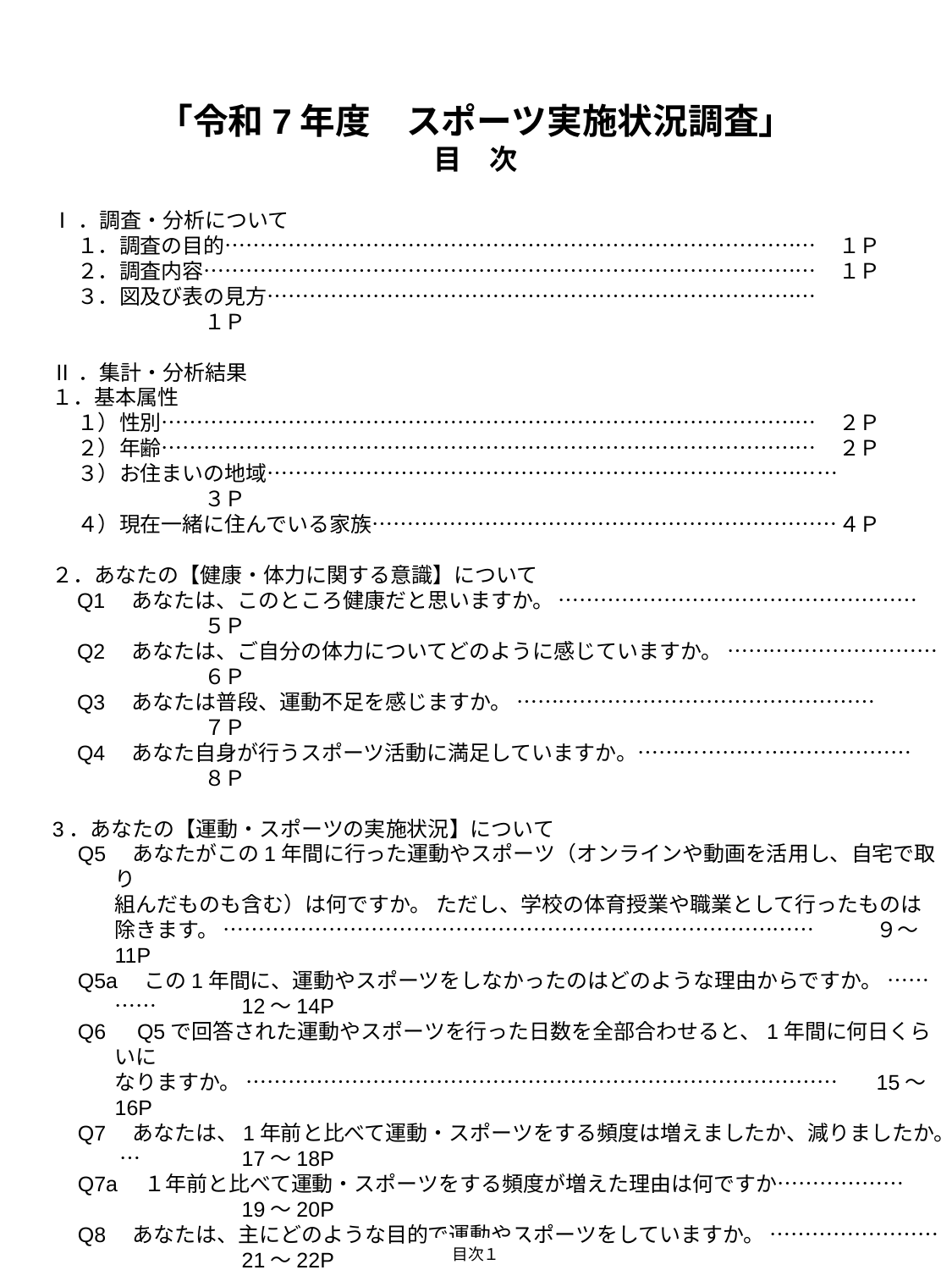

「令和7年度　スポーツ実施状況調査」
目　次
Ⅰ．調査・分析について
１．調査の目的…………………………………………………………………………	１Ｐ
２．調査内容……………………………………………………………………………	１Ｐ
３．図及び表の見方……………………………………………………………………		１Ｐ

Ⅱ．集計・分析結果
１．基本属性
１）性別…………………………………………………………………………………	２Ｐ
２）年齢…………………………………………………………………………………	２Ｐ
３）お住まいの地域………………………………………………………………………	３Ｐ
４）現在一緒に住んでいる家族…………………………………………………………	４Ｐ

２．あなたの【健康・体力に関する意識】について
Q1　あなたは、このところ健康だと思いますか。 ……………………………………………	５Ｐ
Q2　あなたは、ご自分の体力についてどのように感じていますか。 …………………………	６Ｐ
Q3　あなたは普段、運動不足を感じますか。 ……………………………………………	７Ｐ
Q4　あなた自身が行うスポーツ活動に満足していますか。…………………………………	８Ｐ

3．あなたの【運動・スポーツの実施状況】について
Q5　あなたがこの1年間に行った運動やスポーツ（オンラインや動画を活用し、自宅で取り
組んだものも含む）は何ですか。 ただし、学校の体育授業や職業として行ったものは
除きます。 …………………………………………………………………………	９～11P
Q5a　この1年間に、運動やスポーツをしなかったのはどのような理由からですか。 …………	12～14P
Q6　Q5で回答された運動やスポーツを行った日数を全部合わせると、1年間に何日くらいに
なりますか。 …………………………………………………………………………	15～16P
Q7　あなたは、1年前と比べて運動・スポーツをする頻度は増えましたか、減りましたか。 …	17～18P
Q7a　１年前と比べて運動・スポーツをする頻度が増えた理由は何ですか………………	19～20P
Q8　あなたは、主にどのような目的で運動やスポーツをしていますか。 ……………………	21～22P
Q9　あなたがQ5で回答された運動やスポーツを始めたきっかけは何ですか。 ……………	23～24P
Q10　あなたは、１日のうちどの時間帯に運動やスポーツをしていますか。 ………………	25～27P
Q11　あなたは、主にどのような場所で運動やスポーツをしていますか。 …………………	28～30P
Q12　あなたは、主にどのような形で運動やスポーツをしていますか。 ……………………	31～33P
Q13　あなたは、この１年間に現地でスポーツを観戦、応援したことはありますか。
（テレビやインターネットによる観戦は除く） …………………………………………	34～36P
Q13aなたがスポーツを観戦した回数を全部合わせると、1年間に何回くらいになりますか。… 37～38P
Q14あなたは、この１年間に「自身が運動やスポーツをする」以外に運動やスポーツに関わった
ことはありましたか。 …………………………………………………………………	39～40P
Q14aあなたがスポーツイベントの運営やボランティア活動等に関わった回数を全部合わせる
　　　と、1年間に何回くらいになりますか。…………………………………………………　P41
目次１